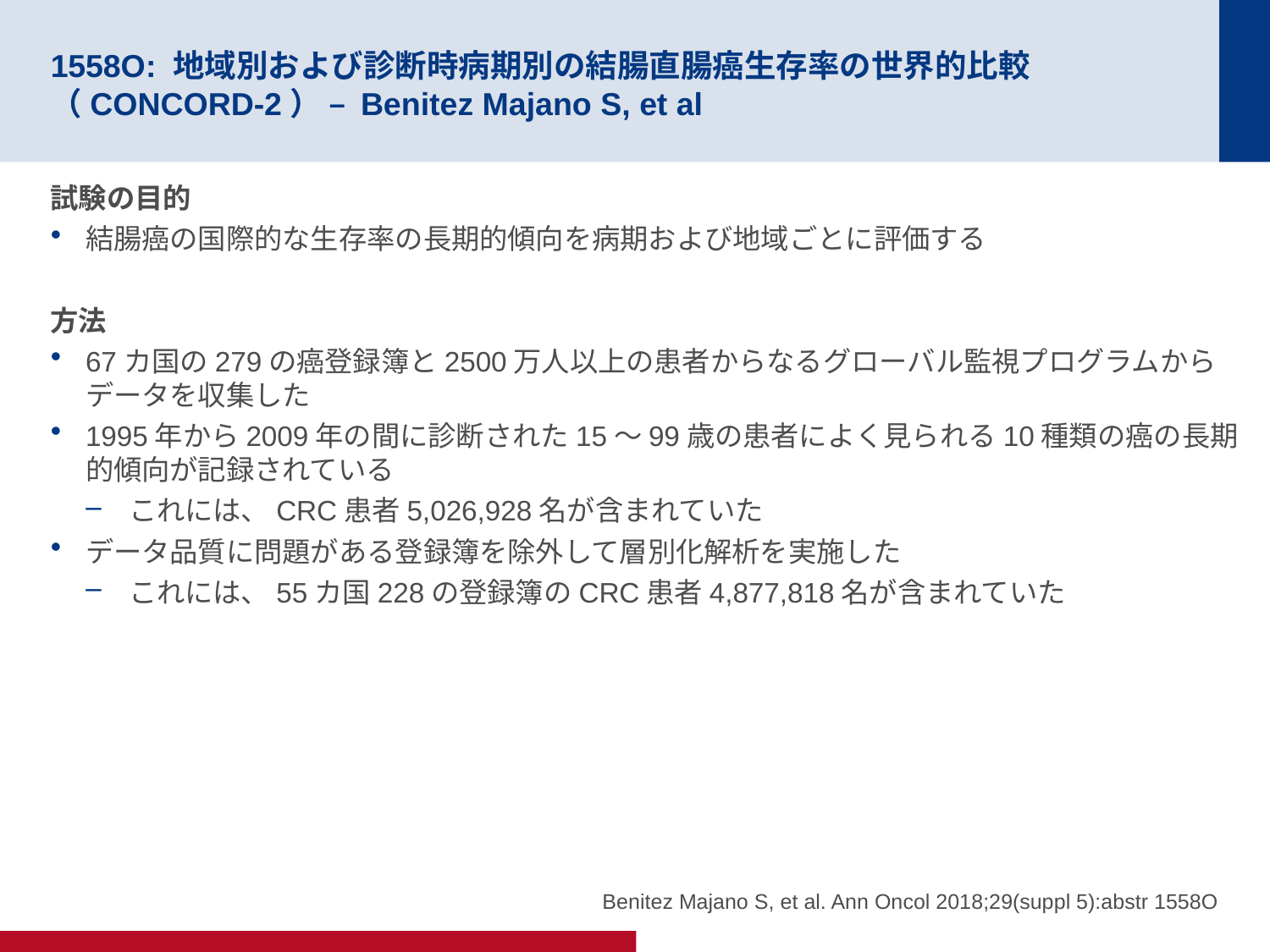

# 1558O: 地域別および診断時病期別の結腸直腸癌生存率の世界的比較（CONCORD-2） – Benitez Majano S, et al
試験の目的
結腸癌の国際的な生存率の長期的傾向を病期および地域ごとに評価する

方法
67カ国の279の癌登録簿と2500万人以上の患者からなるグローバル監視プログラムからデータを収集した
1995年から2009年の間に診断された15～99歳の患者によく見られる10種類の癌の長期的傾向が記録されている
これには、CRC患者5,026,928名が含まれていた
データ品質に問題がある登録簿を除外して層別化解析を実施した
これには、55カ国228の登録簿のCRC患者4,877,818名が含まれていた
Benitez Majano S, et al. Ann Oncol 2018;29(suppl 5):abstr 1558O